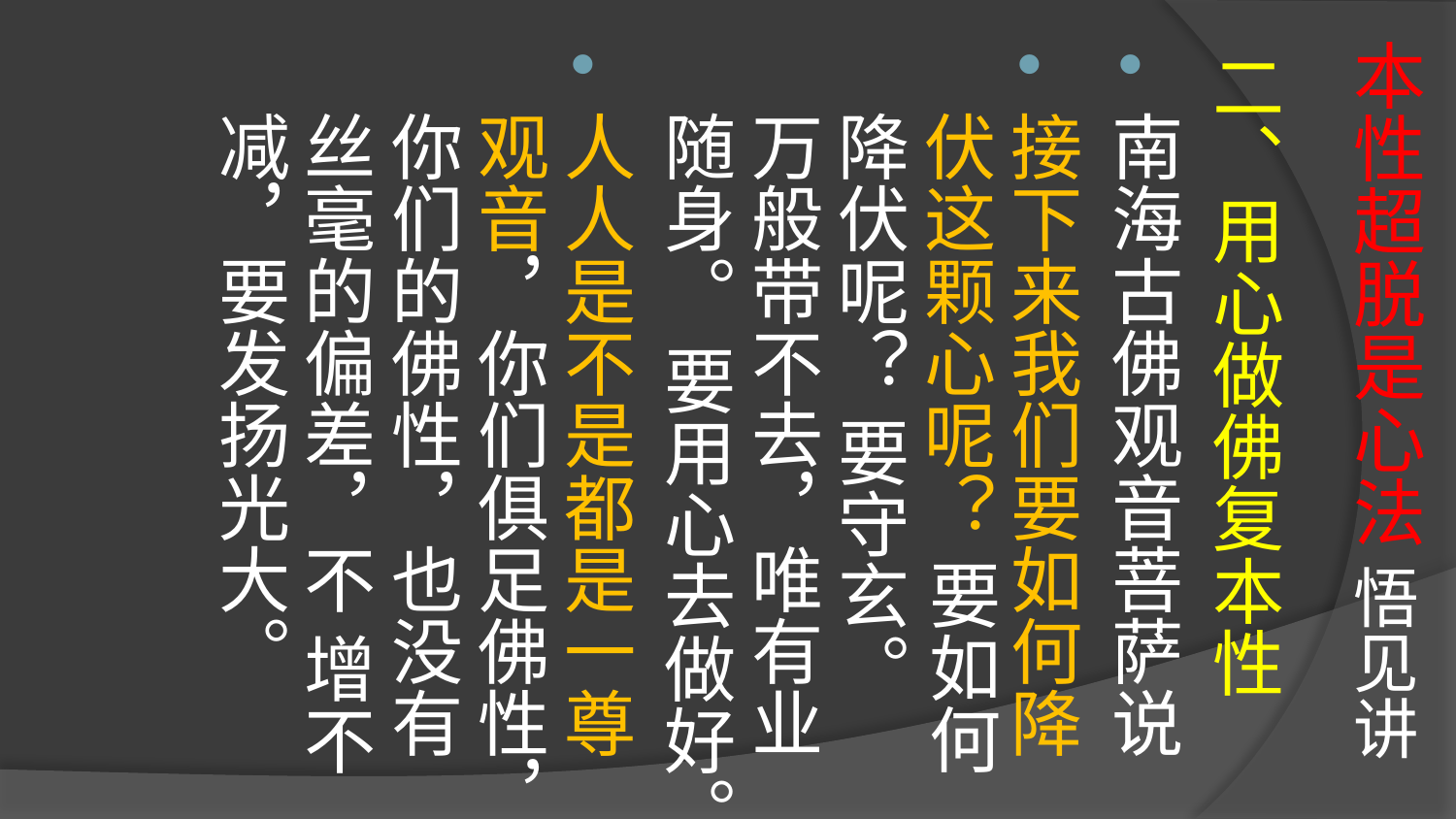

# 本性超脱是心法 悟见讲
二、用心做佛复本性
南海古佛观音菩萨说
接下来我们要如何降伏这颗心呢？ 要如何降伏呢？ 要守玄。 万般带不去，唯有业随身。 要用心去做好。
人人是不是都是一尊观音，你们俱足佛性，你们的佛性，也没有丝毫的偏差，不 增不减，要发扬光大。